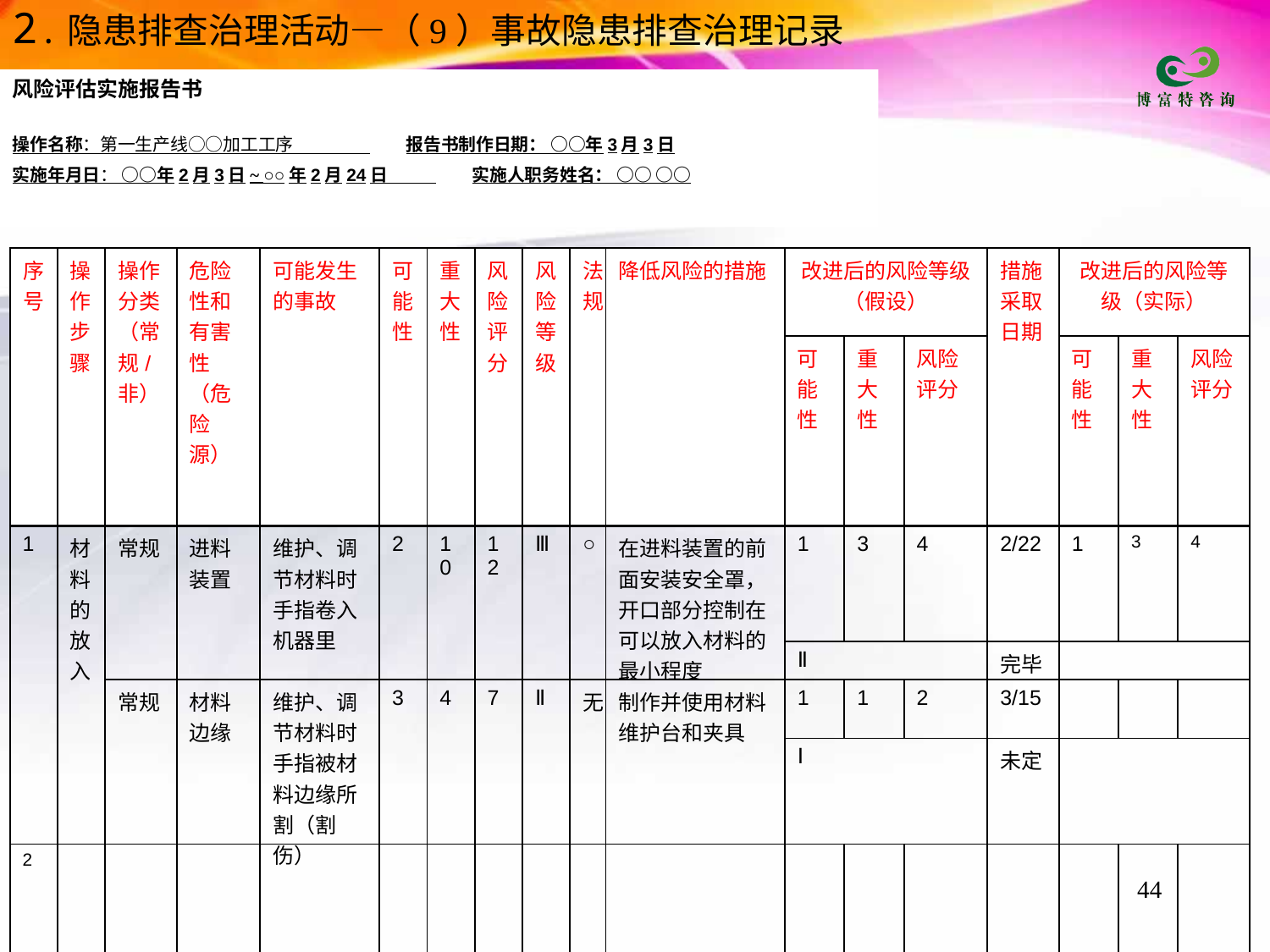

2.隐患排查治理活动—（9）事故隐患排查治理记录
风险评估实施报告书

操作名称：第一生产线○○加工工序                            报告书制作日期： ○○年3月3日
实施年月日： ○○年2月3日~ ○○年2月24日                     实施人职务姓名： ○○ ○○

| 序号 | 操作步骤 | 操作分类（常规/非） | 危险性和有害性（危险源） | 可能发生的事故 | 可能性 | 重大性 | 风险评分 | 风险等级 | 法规 | 降低风险的措施 | 改进后的风险等级（假设） |  |  | 措施采取日期 | 改进后的风险等级（实际） |  |  |
| --- | --- | --- | --- | --- | --- | --- | --- | --- | --- | --- | --- | --- | --- | --- | --- | --- | --- |
|  |  |  |  |  |  |  |  |  |  |  | 可能性 | 重大性 | 风险评分 |  | 可能性 | 重大性 | 风险评分 |
| 1 | 材料的放入 | 常规 | 进料装置 | 维护、调节材料时手指卷入机器里 | 2 | 10 | 12 | Ⅲ | ○ | 在进料装置的前面安装安全罩，开口部分控制在可以放入材料的最小程度 | 1 | 3 | 4 | 2/22 | 1 | 3 | 4 |
|  |  |  |  |  |  |  |  |  |  |  | Ⅱ |  |  | 完毕 |  |  |  |
|  |  | 常规 | 材料边缘 | 维护、调节材料时手指被材料边缘所割（割伤） | 3 | 4 | 7 | Ⅱ | 无 | 制作并使用材料维护台和夹具 | 1 | 1 | 2 | 3/15 |  |  |  |
|  |  |  |  |  |  |  |  |  |  |  | Ⅰ |  |  | 未定 |  |  |  |
| 2 |  |  |  |  |  |  |  |  |  |  |  |  |  |  |  |  |  |
44